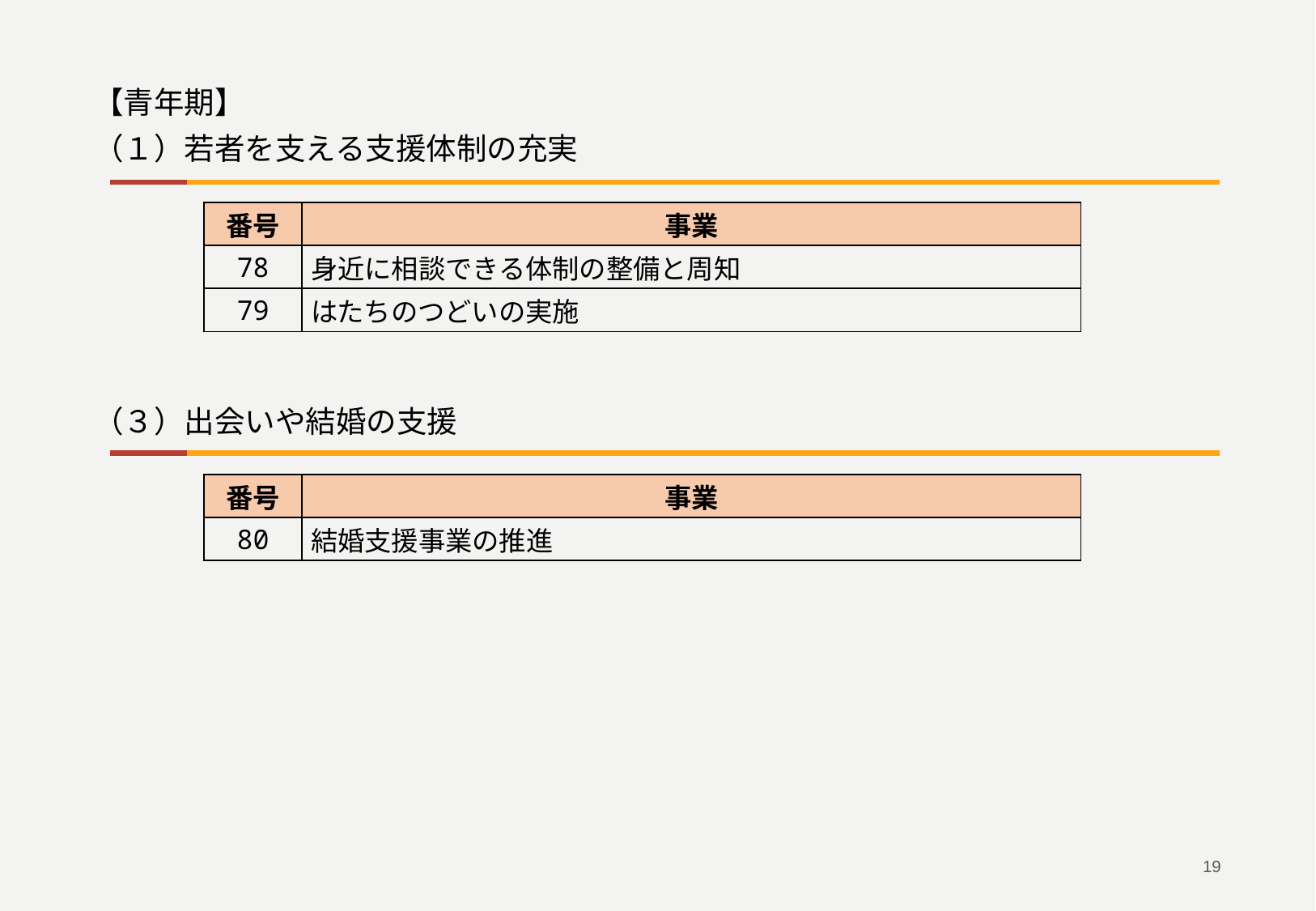

【青年期】
（１）若者を支える支援体制の充実
| 番号 | 事業 |
| --- | --- |
| 78 | 身近に相談できる体制の整備と周知 |
| 79 | はたちのつどいの実施 |
（３）出会いや結婚の支援
| 番号 | 事業 |
| --- | --- |
| 80 | 結婚支援事業の推進 |
19